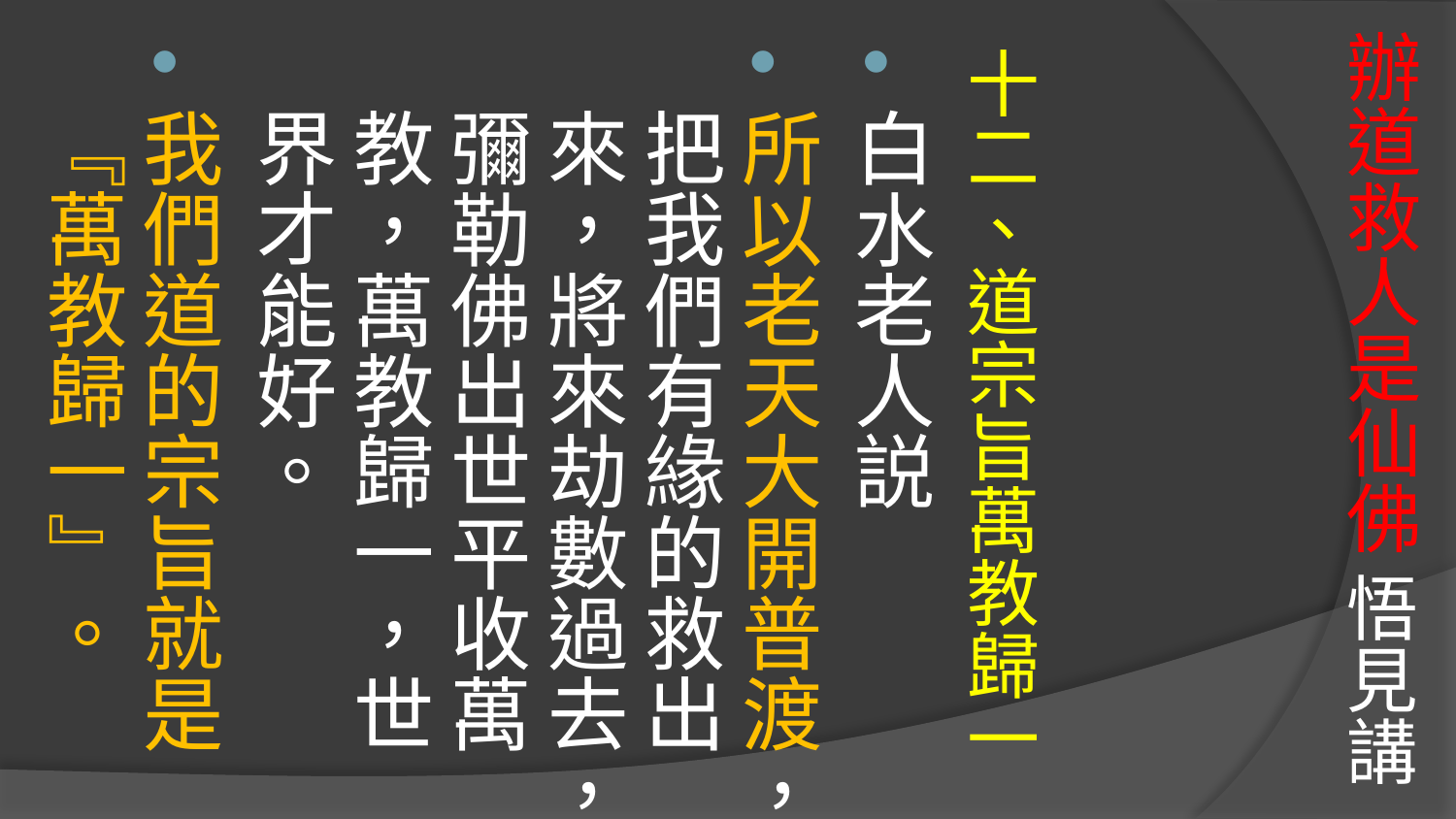

# 辦道救人是仙佛 悟見講
十二、道宗旨萬教歸一
白水老人説
所以老天大開普渡，把我們有緣的救出來，將來劫數過去，彌勒佛出世平收萬教，萬教歸一，世界才能好。
我們道的宗旨就是『萬教歸一』。